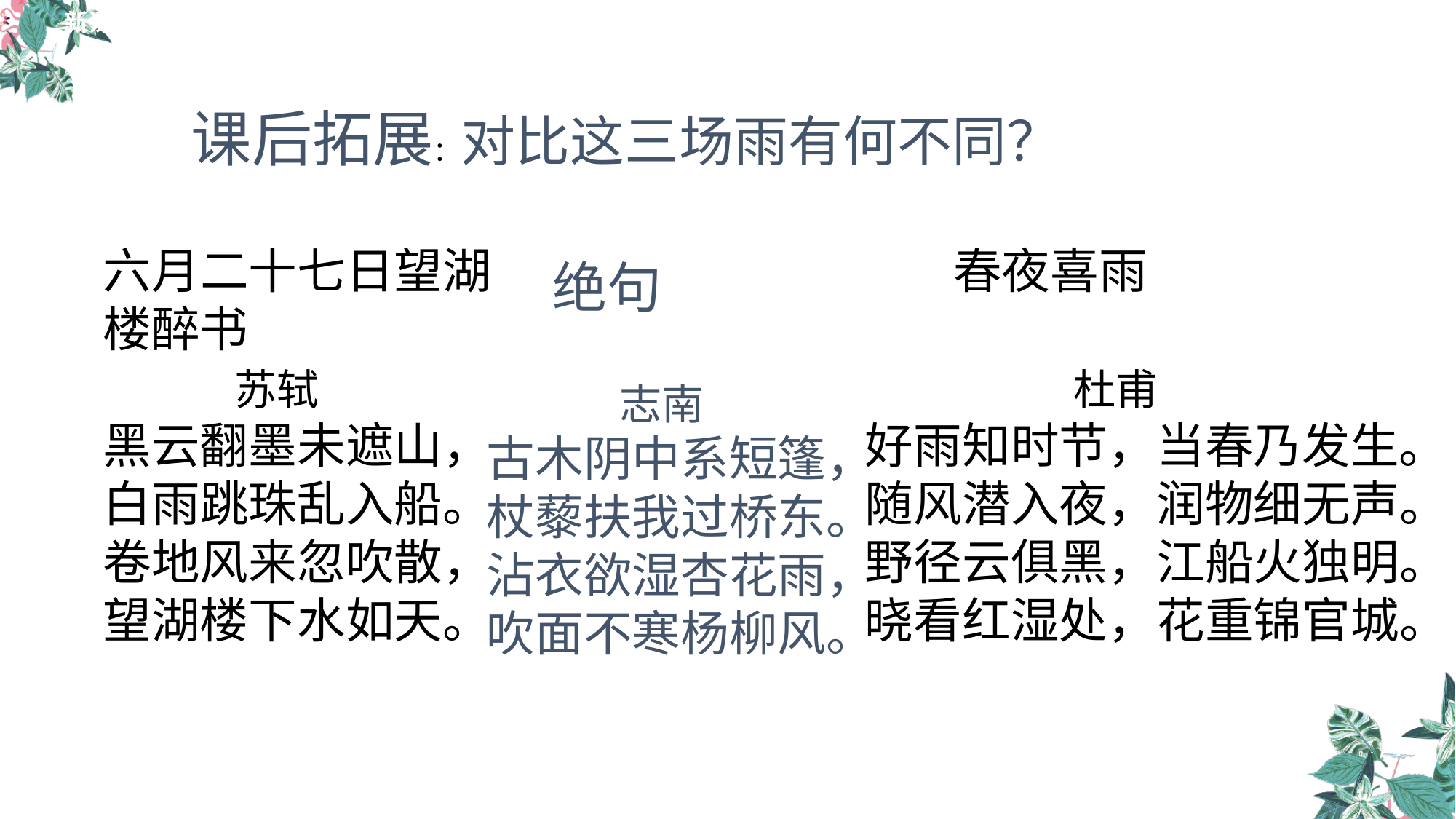

课后拓展：对比这三场雨有何不同？

     绝句

             志南
古木阴中系短篷，
杖藜扶我过桥东。
沾衣欲湿杏花雨，
吹面不寒杨柳风。
六月二十七日望湖楼醉书
           苏轼
黑云翻墨未遮山，
白雨跳珠乱入船。
卷地风来忽吹散，
望湖楼下水如天。
       春夜喜雨

                  杜甫
好雨知时节，当春乃发生。
随风潜入夜，润物细无声。
野径云俱黑，江船火独明。
晓看红湿处，花重锦官城。